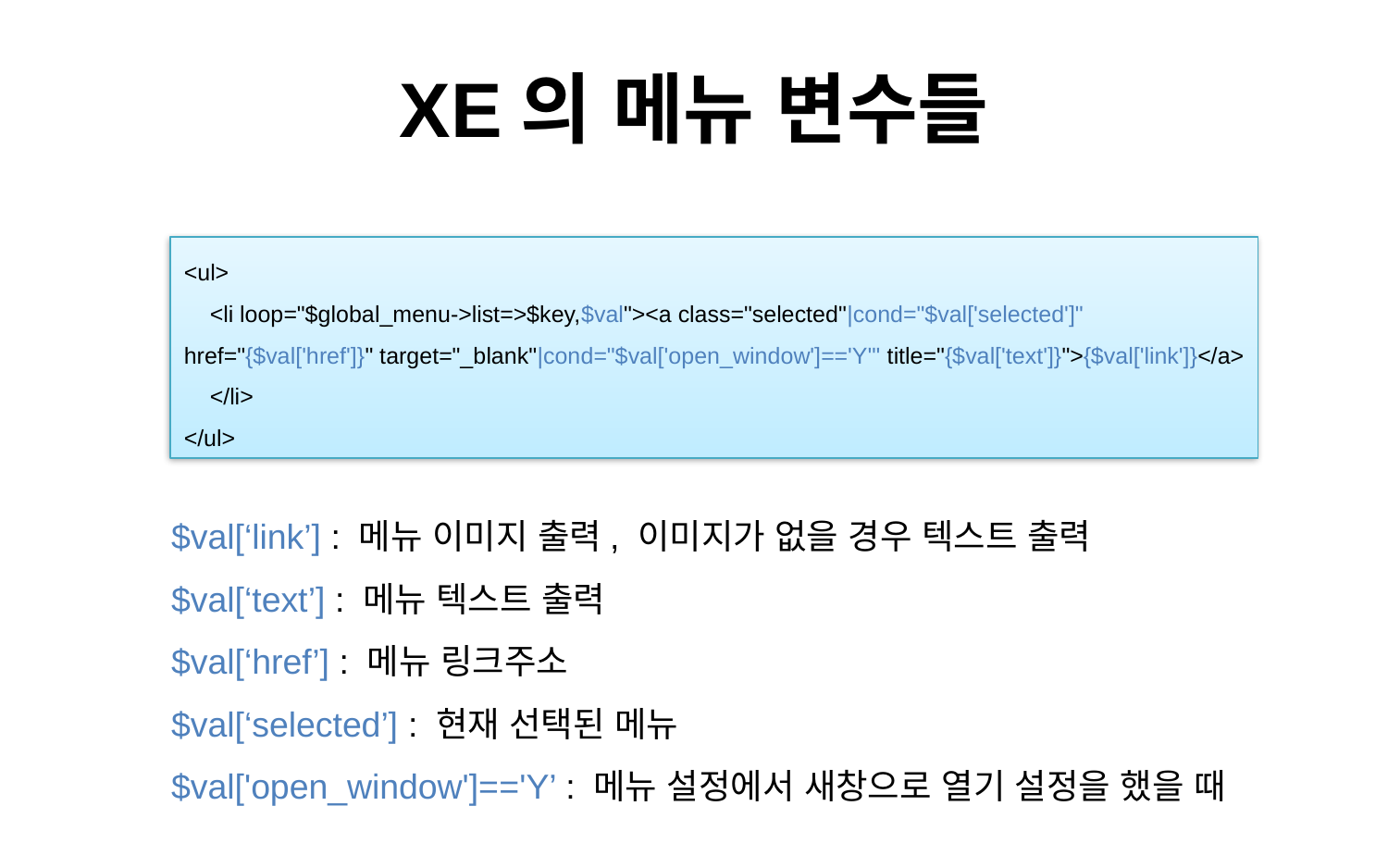

# XE의 메뉴 변수들
<ul>
    <li loop="$global_menu->list=>$key,$val"><a class="selected"|cond="$val['selected']"
href="{$val['href']}" target="_blank"|cond="$val['open_window']=='Y'" title="{$val['text']}">{$val['link']}</a>
    </li>
</ul>
$val[‘link’] : 메뉴 이미지 출력, 이미지가 없을 경우 텍스트 출력
$val[‘text’] : 메뉴 텍스트 출력
$val[‘href’] : 메뉴 링크주소
$val[‘selected’] : 현재 선택된 메뉴
$val['open_window']=='Y’ : 메뉴 설정에서 새창으로 열기 설정을 했을 때